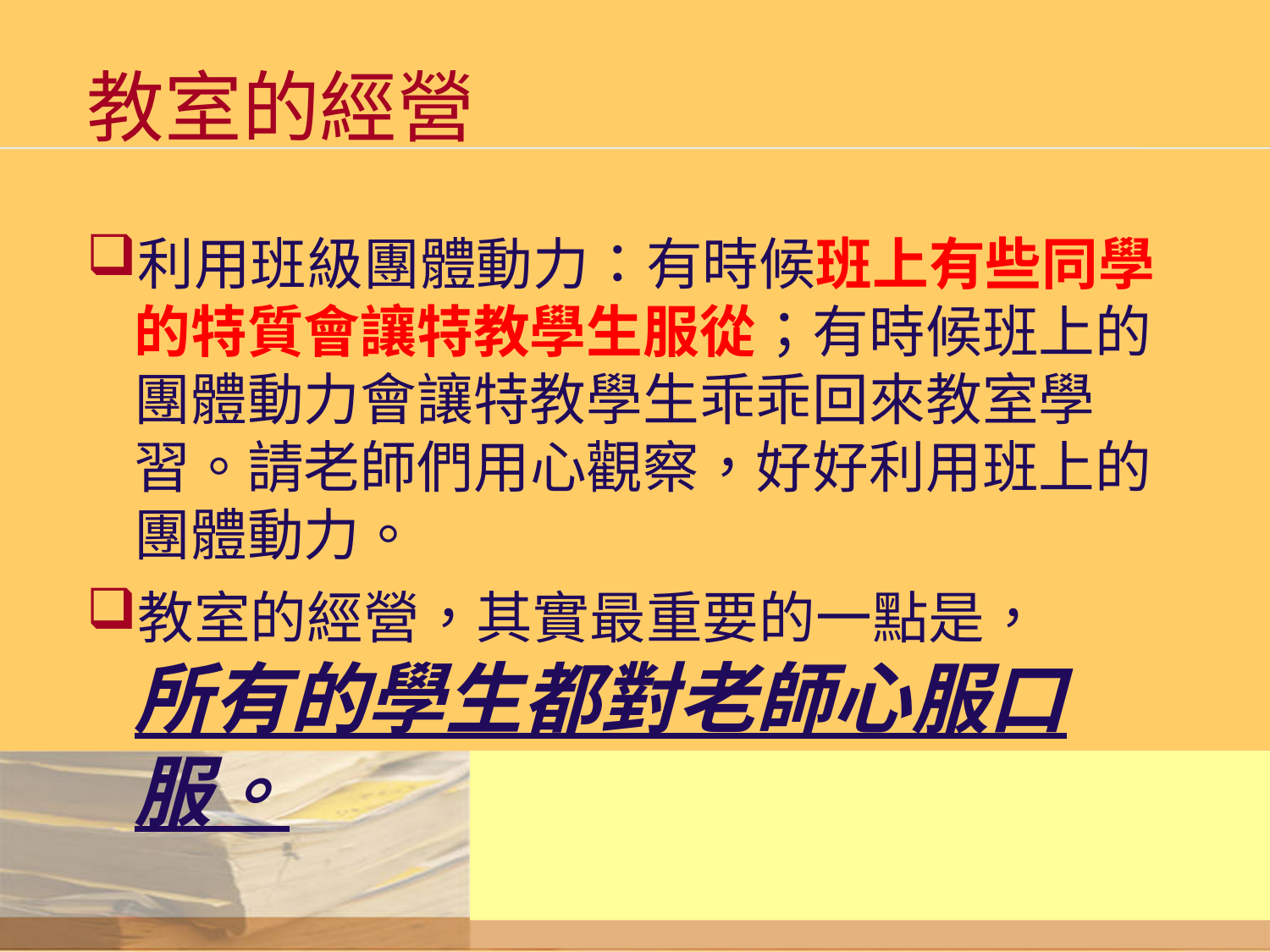

# 教室的經營
利用班級團體動力：有時候班上有些同學的特質會讓特教學生服從；有時候班上的團體動力會讓特教學生乖乖回來教室學習。請老師們用心觀察，好好利用班上的團體動力。
教室的經營，其實最重要的一點是，
所有的學生都對老師心服口服。